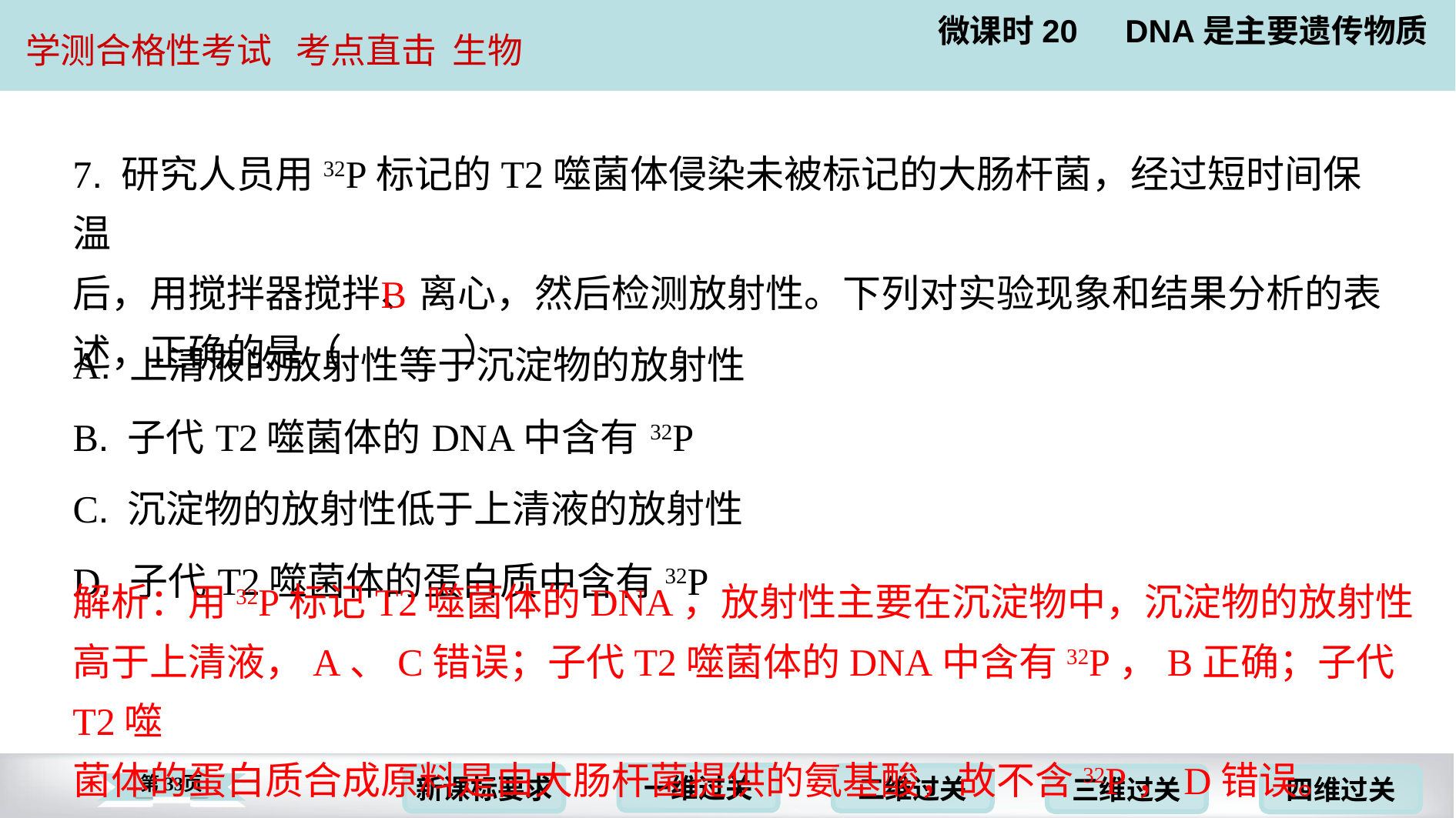

7. 研究人员用32P标记的T2噬菌体侵染未被标记的大肠杆菌，经过短时间保温
后，用搅拌器搅拌、离心，然后检测放射性。下列对实验现象和结果分析的表
述，正确的是（　B　）
B
| A. 上清液的放射性等于沉淀物的放射性 |
| --- |
| B. 子代T2噬菌体的DNA中含有32P |
| C. 沉淀物的放射性低于上清液的放射性 |
| D. 子代T2噬菌体的蛋白质中含有32P |
解析：用32P标记T2噬菌体的DNA，放射性主要在沉淀物中，沉淀物的放射性
高于上清液，A、C错误；子代T2噬菌体的DNA中含有32P，B正确；子代T2噬
菌体的蛋白质合成原料是由大肠杆菌提供的氨基酸，故不含32P，D错误。